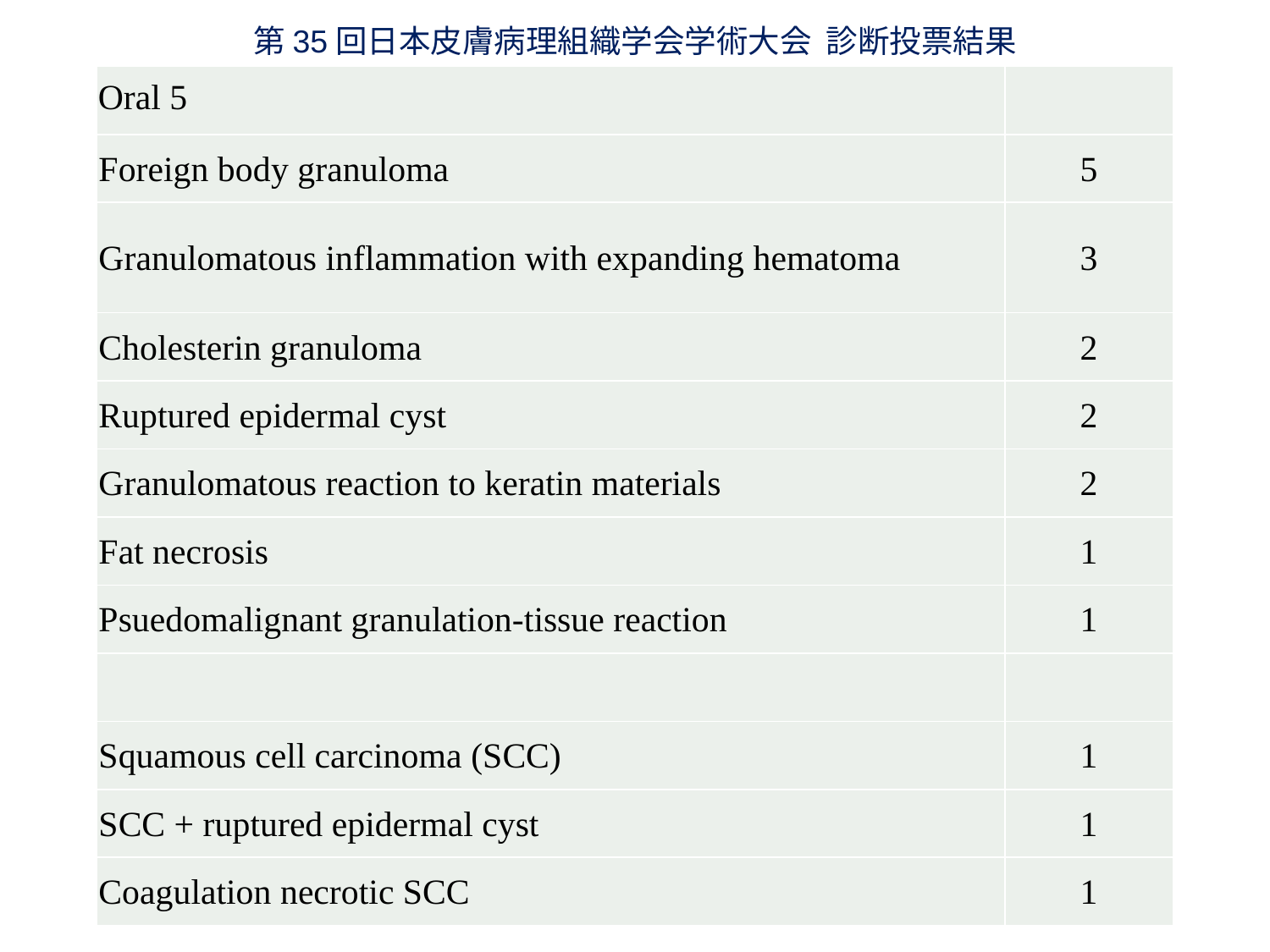

第35回日本皮膚病理組織学会学術大会  診断投票結果
| Oral 5 |  |
| --- | --- |
| Foreign body granuloma | 5 |
| Granulomatous inflammation with expanding hematoma | 3 |
| Cholesterin granuloma | 2 |
| Ruptured epidermal cyst | 2 |
| Granulomatous reaction to keratin materials | 2 |
| Fat necrosis | 1 |
| Psuedomalignant granulation-tissue reaction | 1 |
|  |  |
| Squamous cell carcinoma (SCC) | 1 |
| SCC + ruptured epidermal cyst | 1 |
| Coagulation necrotic SCC | 1 |